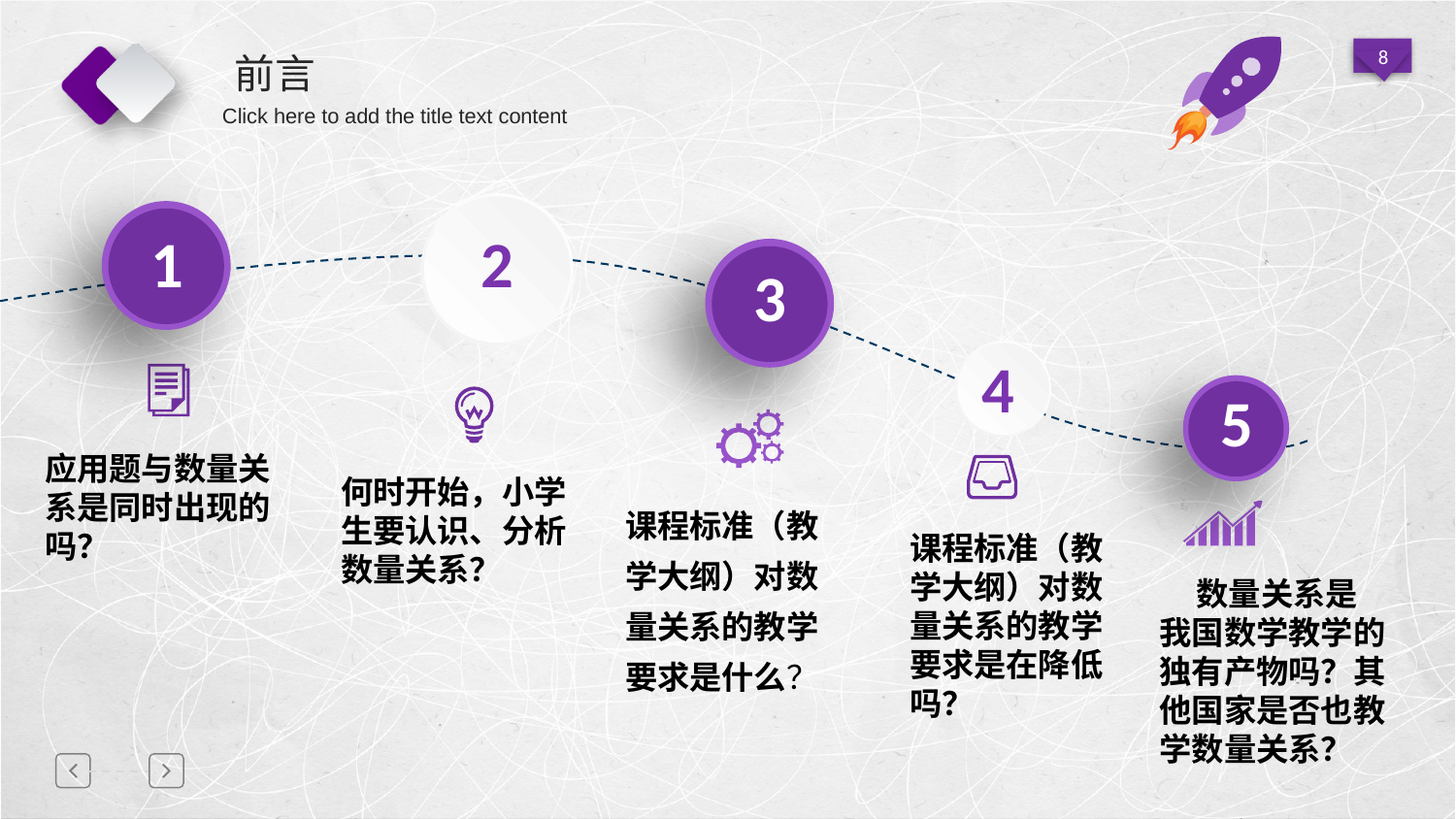

# 前言

1
2

3

4

5

应用题与数量关系是同时出现的吗？

何时开始，小学生要认识、分析数量关系？
课程标准（教学大纲）对数量关系的教学要求是什么？

课程标准（教学大纲）对数量关系的教学要求是在降低吗？
    数量关系是我国数学教学的独有产物吗？其他国家是否也教学数量关系？
延迟符